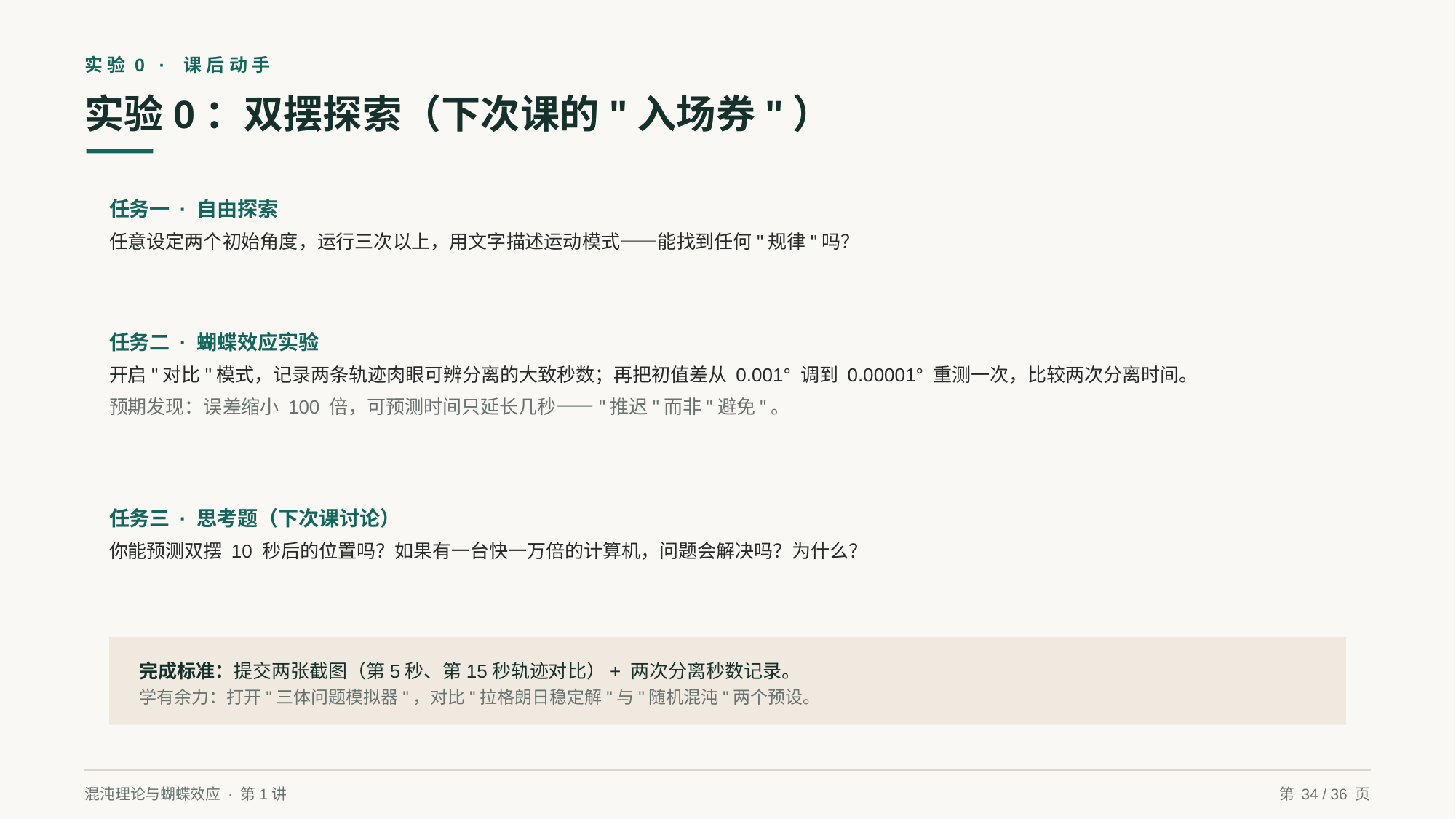

实验0 · 课后动手
实验0：双摆探索（下次课的"入场券"）

任务一 · 自由探索
任意设定两个初始角度，运行三次以上，用文字描述运动模式——能找到任何"规律"吗？
任务二 · 蝴蝶效应实验
开启"对比"模式，记录两条轨迹肉眼可辨分离的大致秒数；再把初值差从 0.001° 调到 0.00001° 重测一次，比较两次分离时间。
预期发现：误差缩小 100 倍，可预测时间只延长几秒——"推迟"而非"避免"。
任务三 · 思考题（下次课讨论）
你能预测双摆 10 秒后的位置吗？如果有一台快一万倍的计算机，问题会解决吗？为什么？

完成标准：提交两张截图（第5秒、第15秒轨迹对比）+ 两次分离秒数记录。
学有余力：打开"三体问题模拟器"，对比"拉格朗日稳定解"与"随机混沌"两个预设。

混沌理论与蝴蝶效应 · 第1讲
第 34 / 36 页